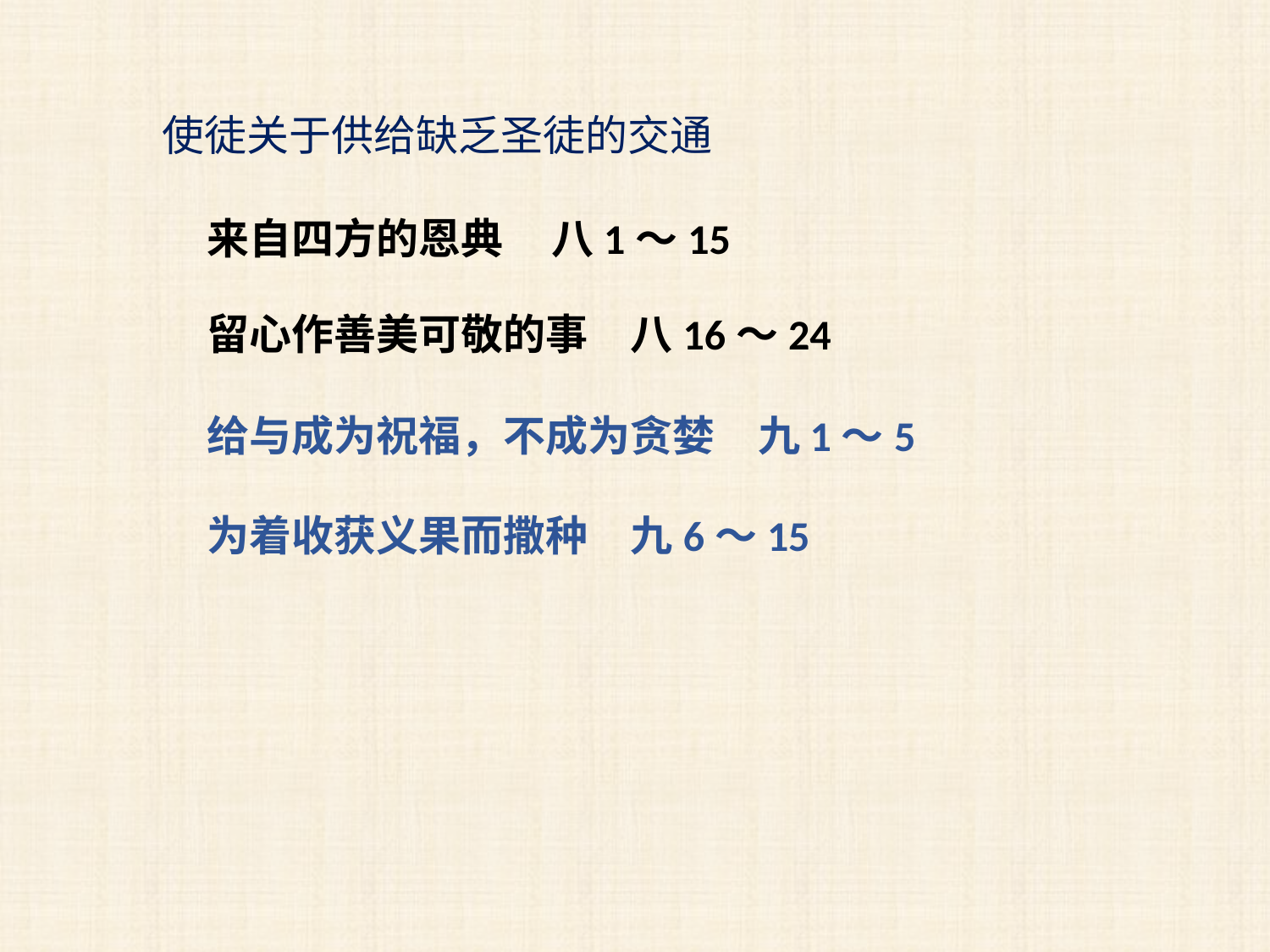

使徒关于供给缺乏圣徒的交通
来自四方的恩典     八1～15
留心作善美可敬的事　八16～24
给与成为祝福，不成为贪婪　九1～5
为着收获义果而撒种　九6～15